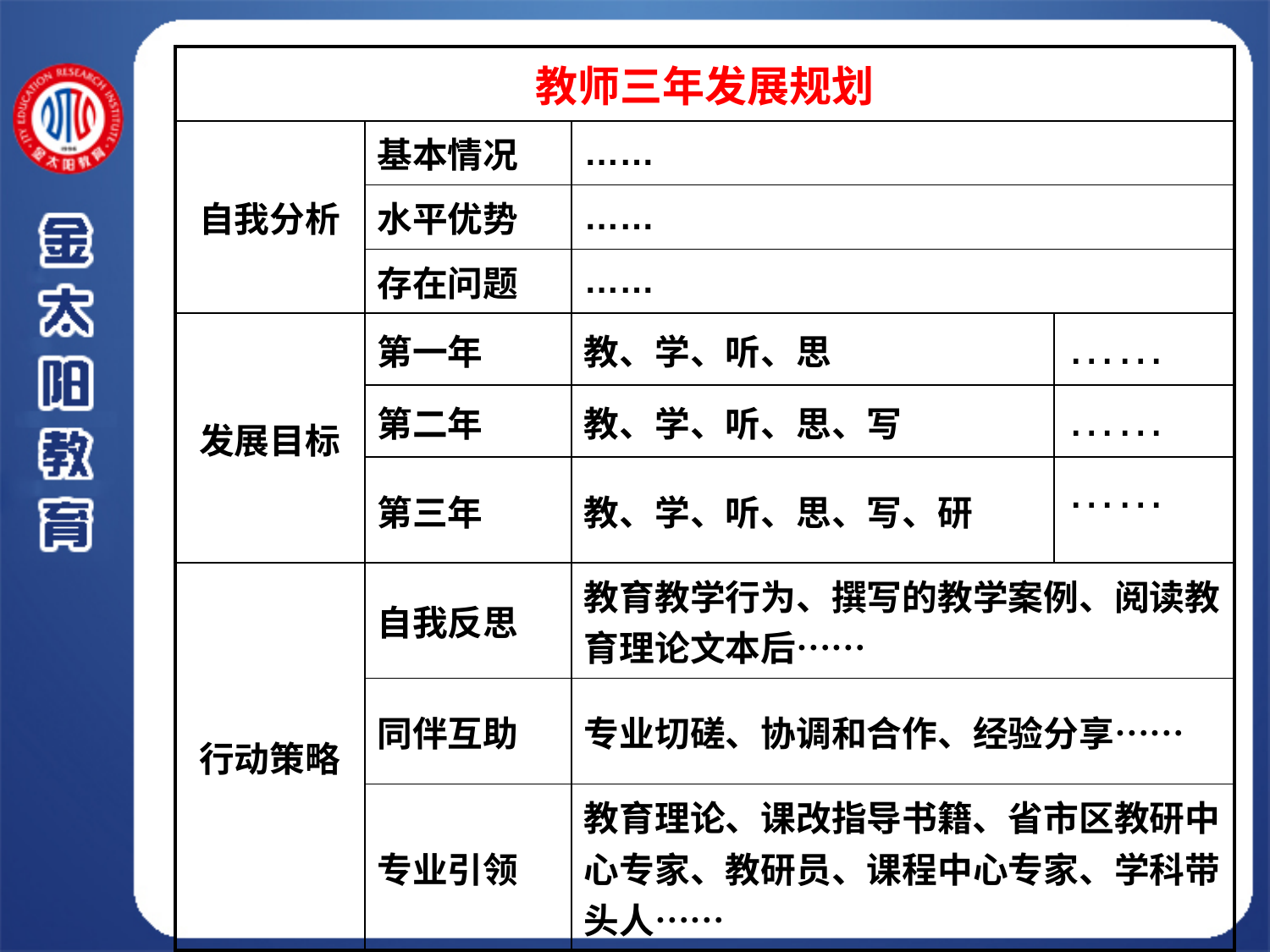

| 教师三年发展规划 |  |  |  |
| --- | --- | --- | --- |
| 自我分析 | 基本情况 | …… |  |
|  | 水平优势 | …… |  |
|  | 存在问题 | …… |  |
| 发展目标 | 第一年 | 教、学、听、思 | …… |
|  | 第二年 | 教、学、听、思、写 | …… |
|  | 第三年 | 教、学、听、思、写、研 | …… |
| 行动策略 | 自我反思 | 教育教学行为、撰写的教学案例、阅读教育理论文本后…… |  |
|  | 同伴互助 | 专业切磋、协调和合作、经验分享…… |  |
|  | 专业引领 | 教育理论、课改指导书籍、省市区教研中心专家、教研员、课程中心专家、学科带头人…… |  |